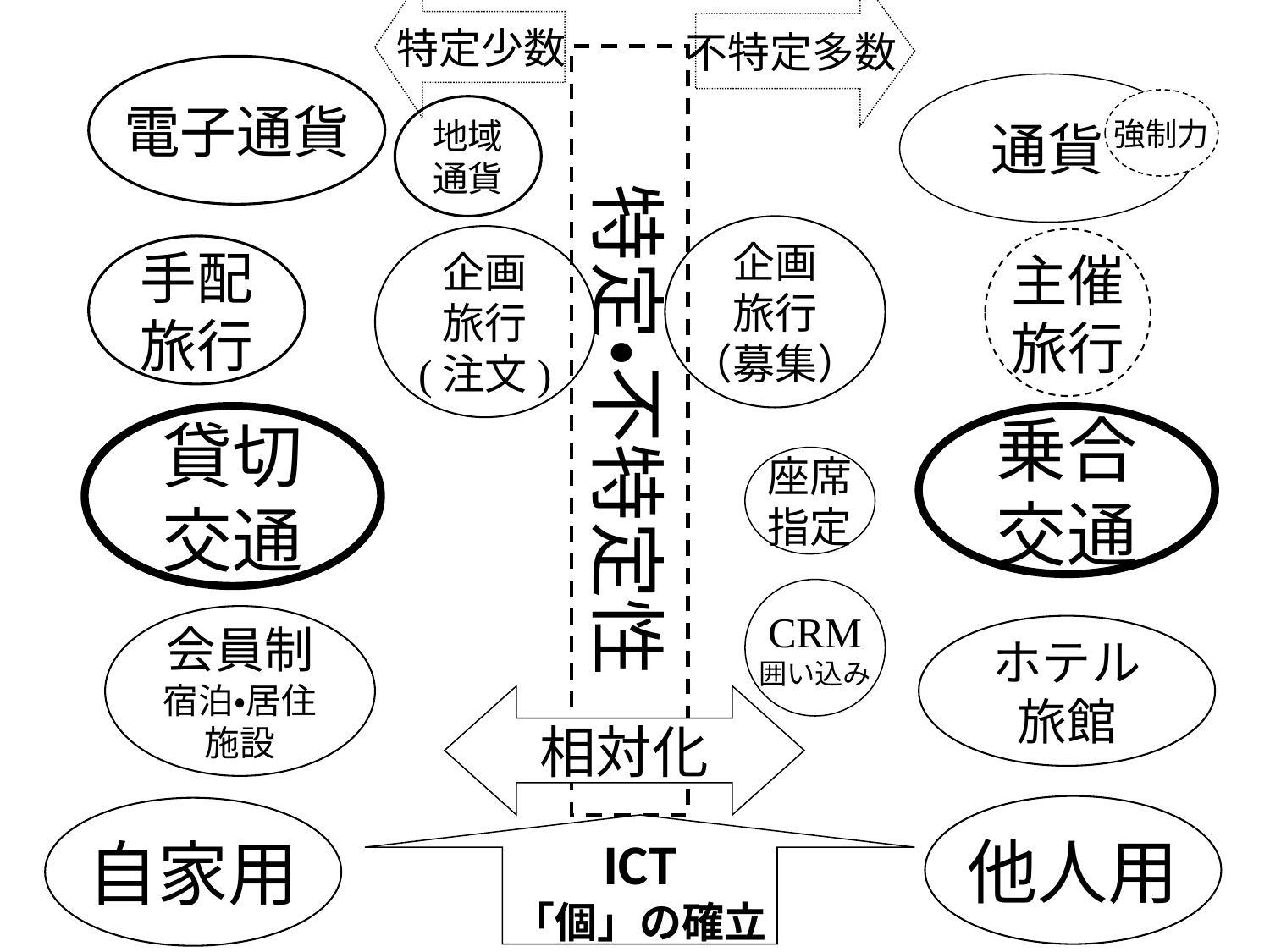

特定少数
不特定多数
特定・不特定性
電子通貨
通貨
強制力
地域
通貨
企画
旅行
（募集）
企画
旅行
(注文)
主催
旅行
手配
旅行
貸切
交通
乗合
交通
座席
指定
CRM
囲い込み
会員制
宿泊・居住
施設
ホテル
旅館
相対化
他人用
自家用
ICT
「個」の確立